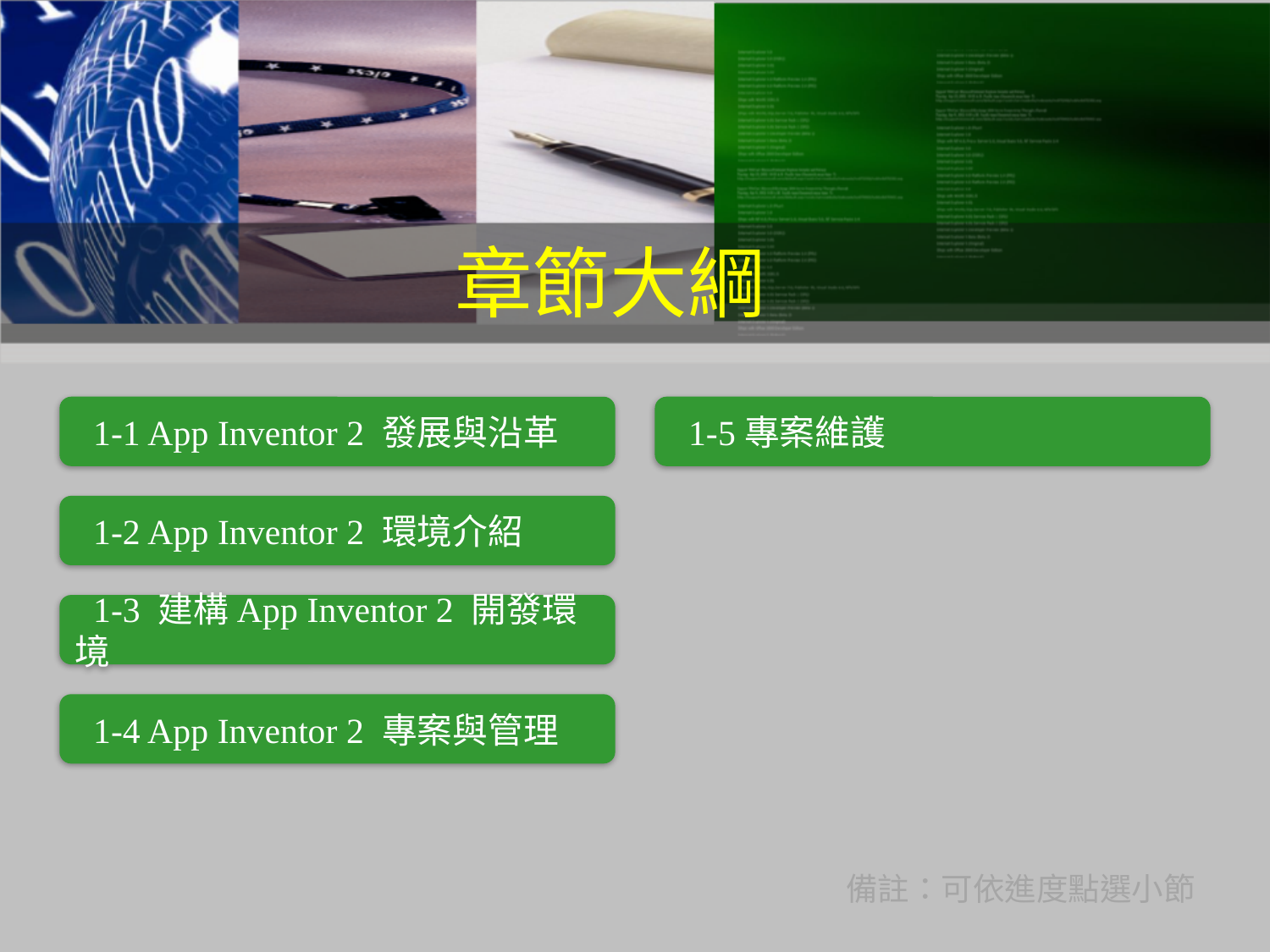

章節大綱
  1-1 App Inventor 2 發展與沿革
  1-5專案維護
  1-2 App Inventor 2 環境介紹
  1-3 建構App Inventor 2 開發環境
  1-4 App Inventor 2 專案與管理
備註：可依進度點選小節